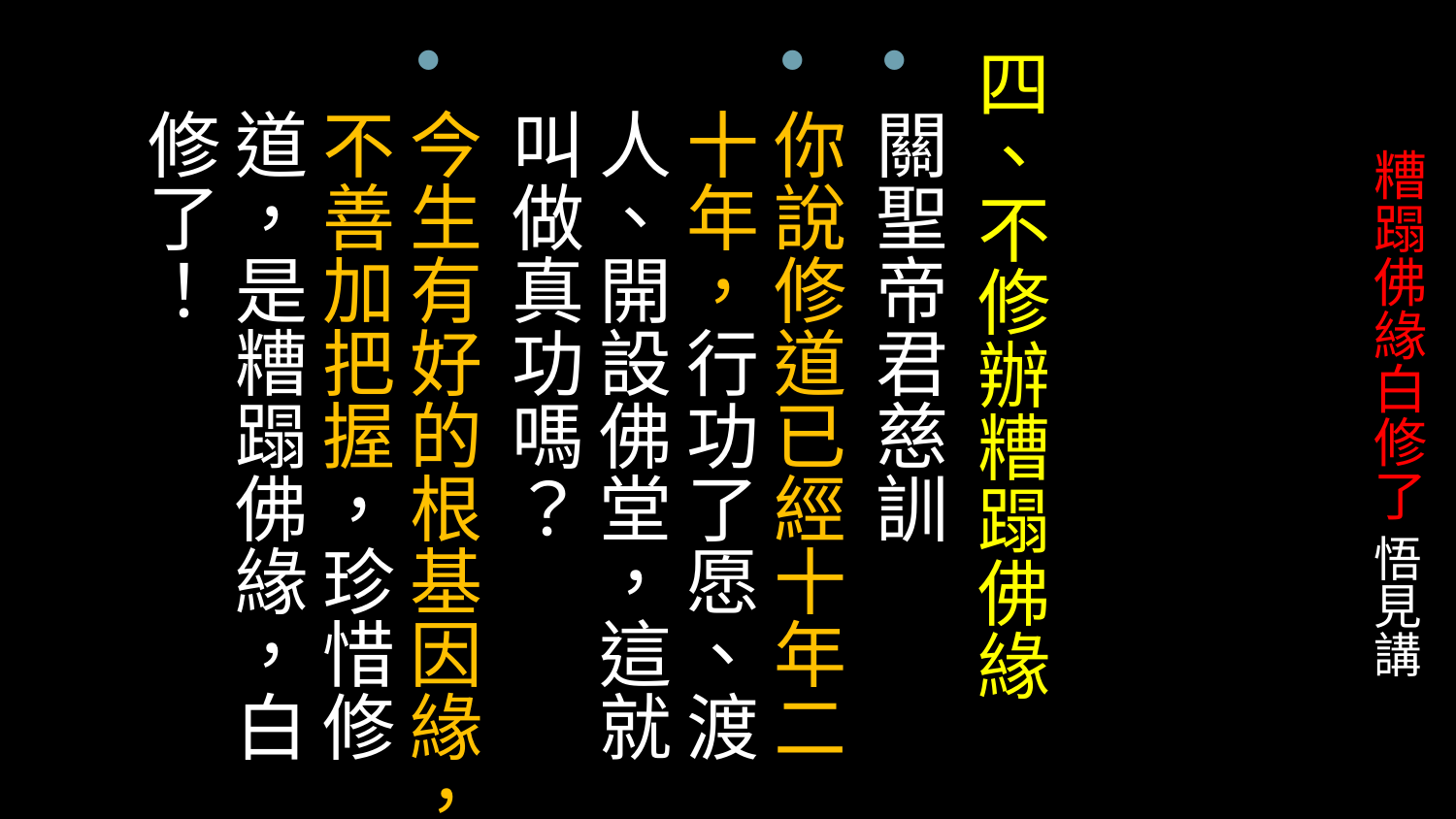

四、不修辦糟蹋佛緣
關聖帝君慈訓
你說修道已經十年二十年，行功了愿、渡人、開設佛堂，這就叫做真功嗎？
今生有好的根基因緣，不善加把握，珍惜修道，是糟蹋佛緣，白修了！

# 糟蹋佛緣白修了 悟見講